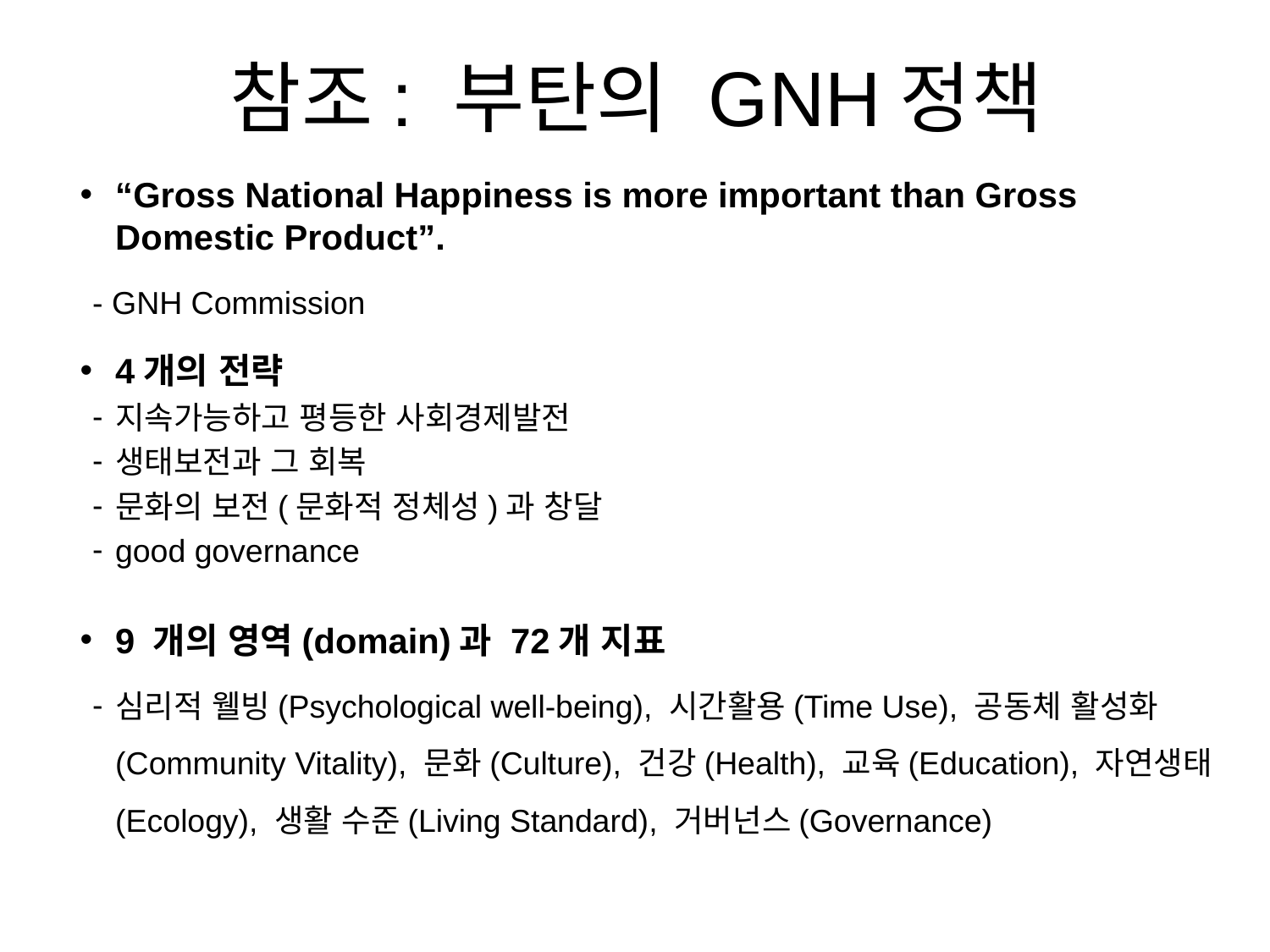

# 참조: 부탄의 GNH정책
“Gross National Happiness is more important than Gross Domestic Product”.
- GNH Commission
4개의 전략
지속가능하고 평등한 사회경제발전
생태보전과 그 회복
문화의 보전(문화적 정체성)과 창달
good governance
9 개의 영역(domain)과 72개 지표
심리적 웰빙(Psychological well-being), 시간활용(Time Use), 공동체 활성화(Community Vitality), 문화(Culture), 건강(Health), 교육(Education), 자연생태(Ecology), 생활 수준(Living Standard), 거버넌스(Governance)